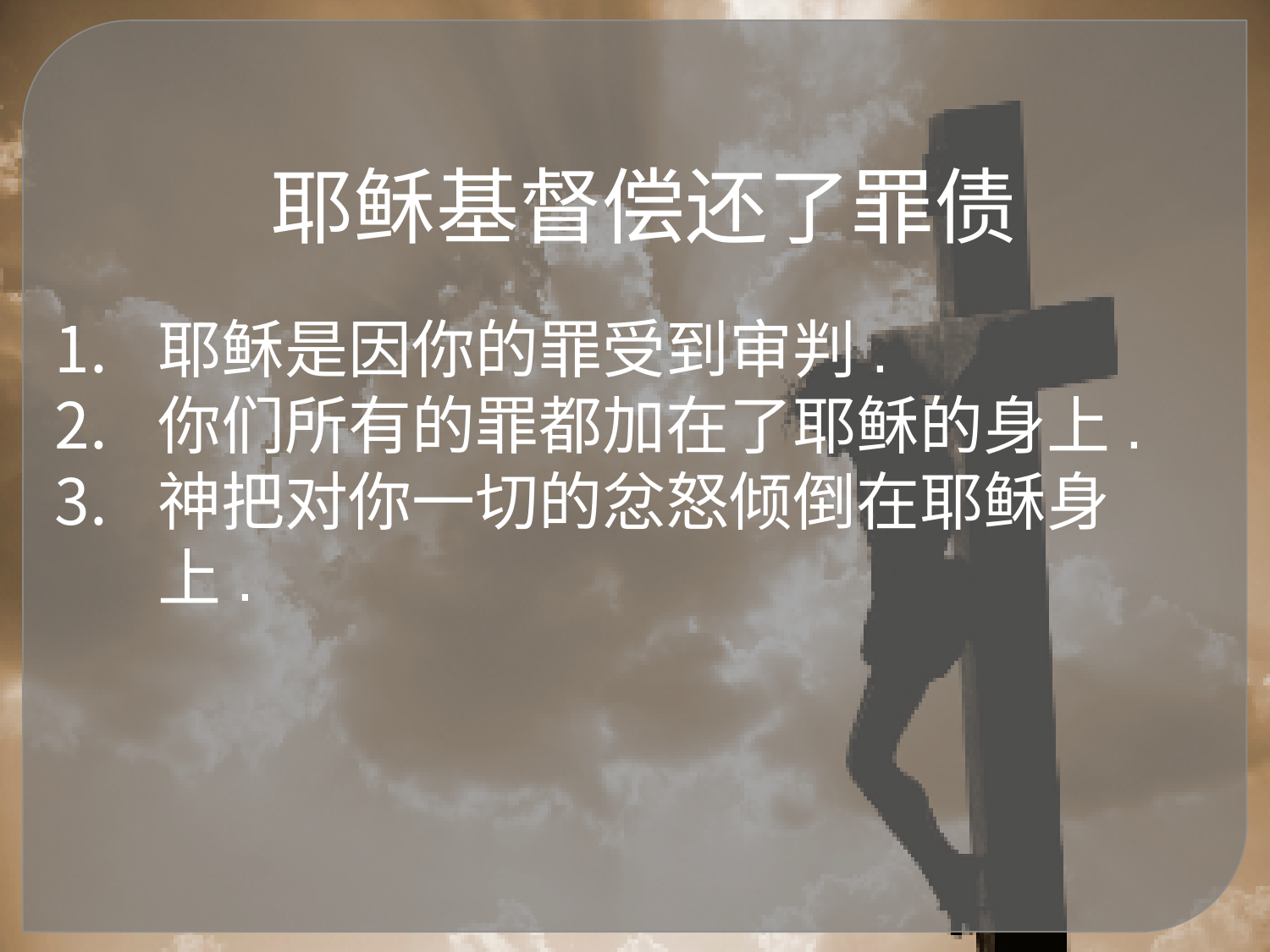

耶稣基督偿还了罪债
耶稣是因你的罪受到审判.
你们所有的罪都加在了耶稣的身上.
神把对你一切的忿怒倾倒在耶稣身上.